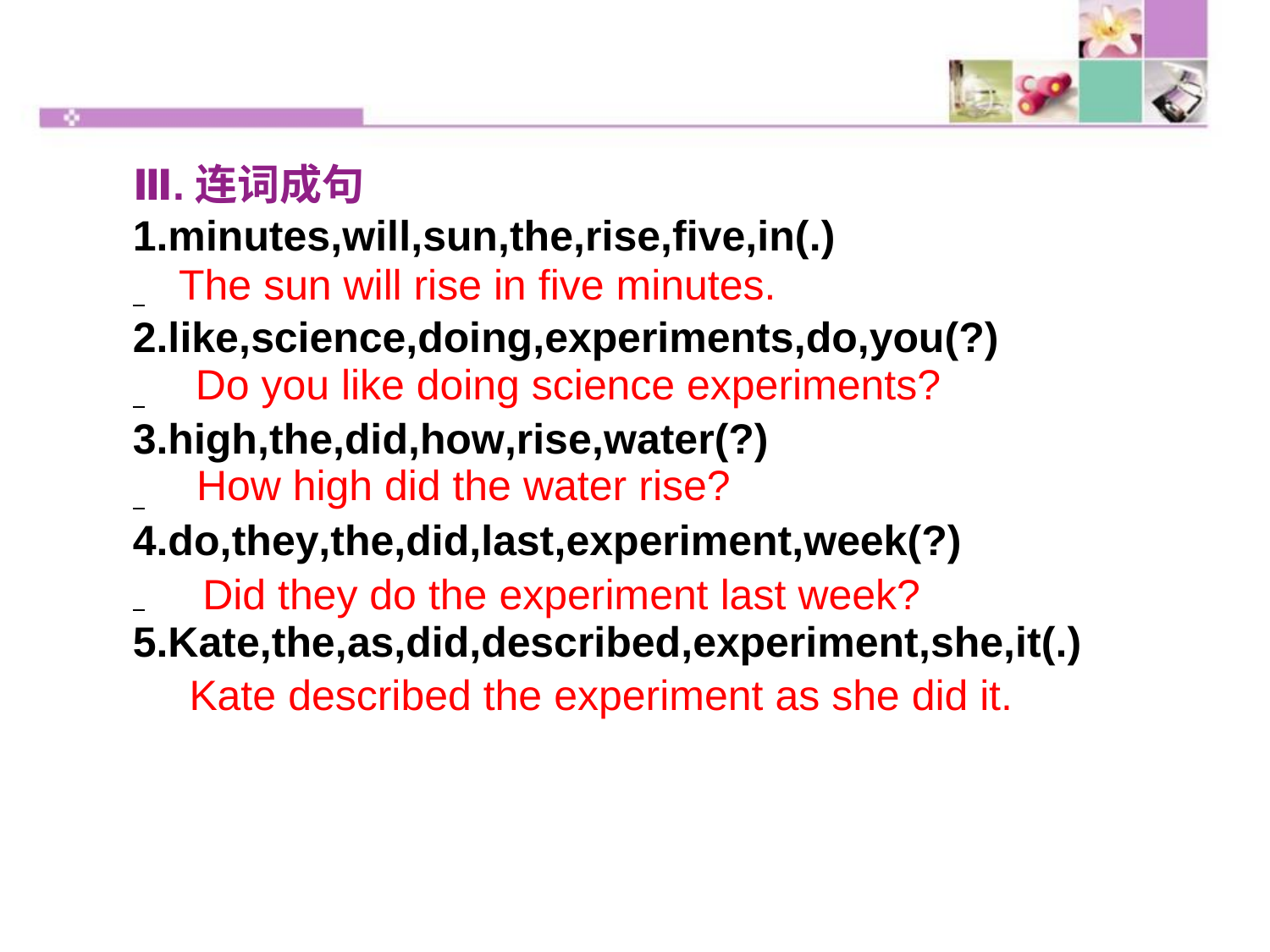

Ⅲ.连词成句
1.minutes,will,sun,the,rise,five,in(.)

2.like,science,doing,experiments,do,you(?)

3.high,the,did,how,rise,water(?)

4.do,they,the,did,last,experiment,week(?)

5.Kate,the,as,did,described,experiment,she,it(.)

The sun will rise in five minutes.
Do you like doing science experiments?
How high did the water rise?
Did they do the experiment last week?
Kate described the experiment as she did it.